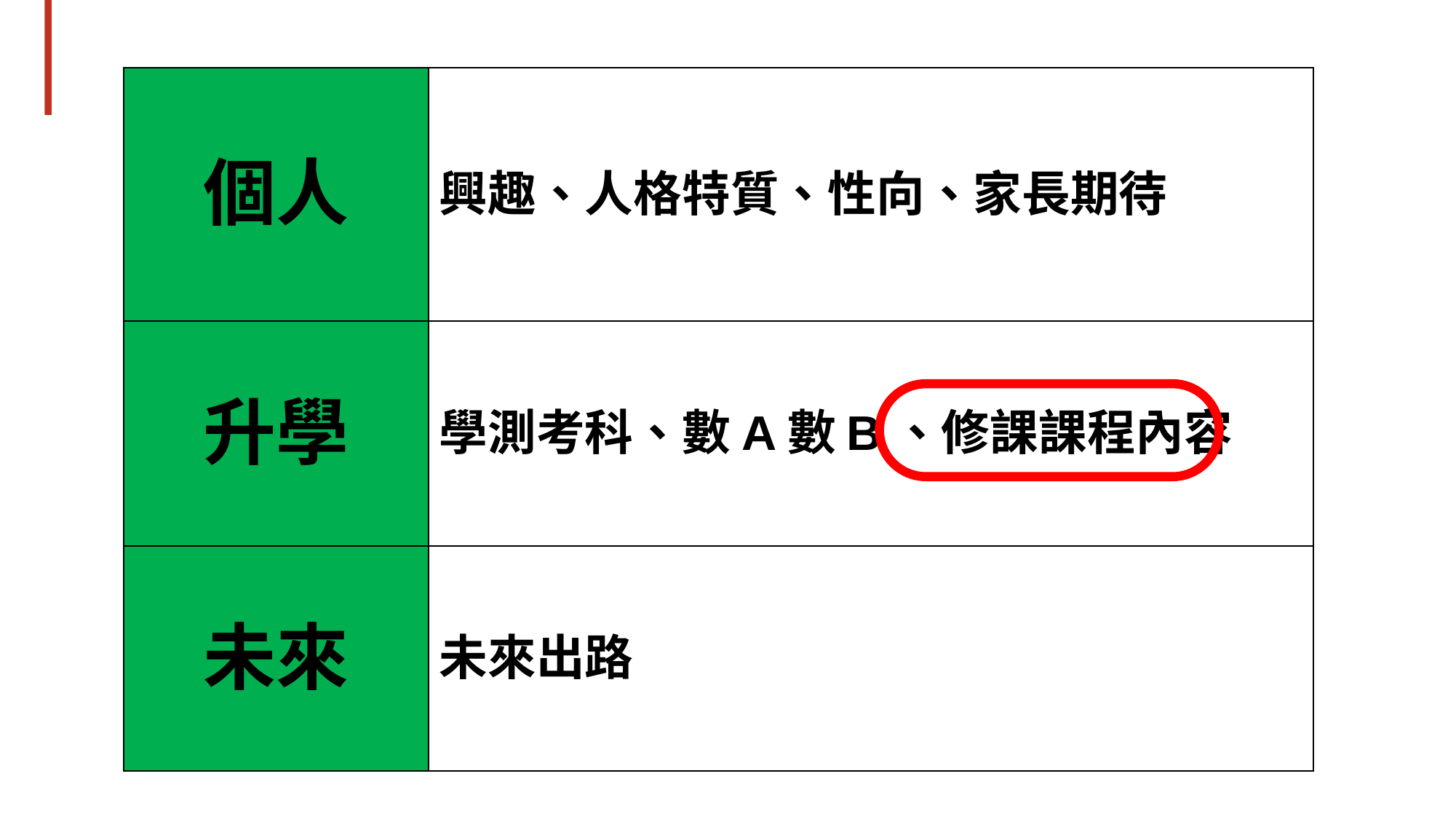

#
| 個人 | 興趣、人格特質、性向、家長期待 |
| --- | --- |
| 升學 | 學測考科、數A數B、修課課程內容 |
| 未來 | 未來出路 |